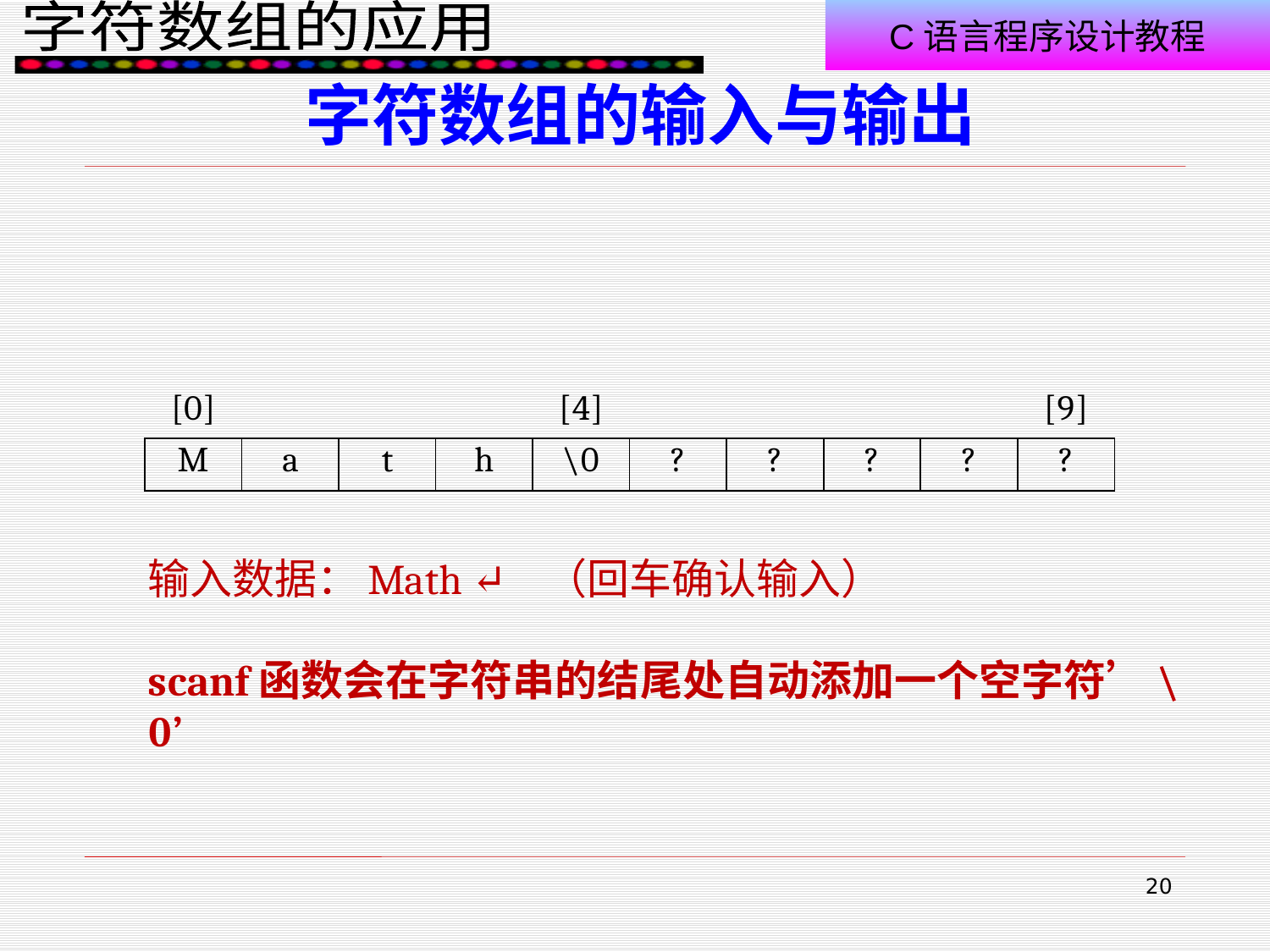

# 字符数组的输入与输出
| [0] |  |  |  | [4] |  |  |  |  | [9] |
| --- | --- | --- | --- | --- | --- | --- | --- | --- | --- |
| M | a | t | h | \0 | ? | ? | ? | ? | ? |
输入数据：Math ↵   （回车确认输入）

scanf函数会在字符串的结尾处自动添加一个空字符’\0’
20